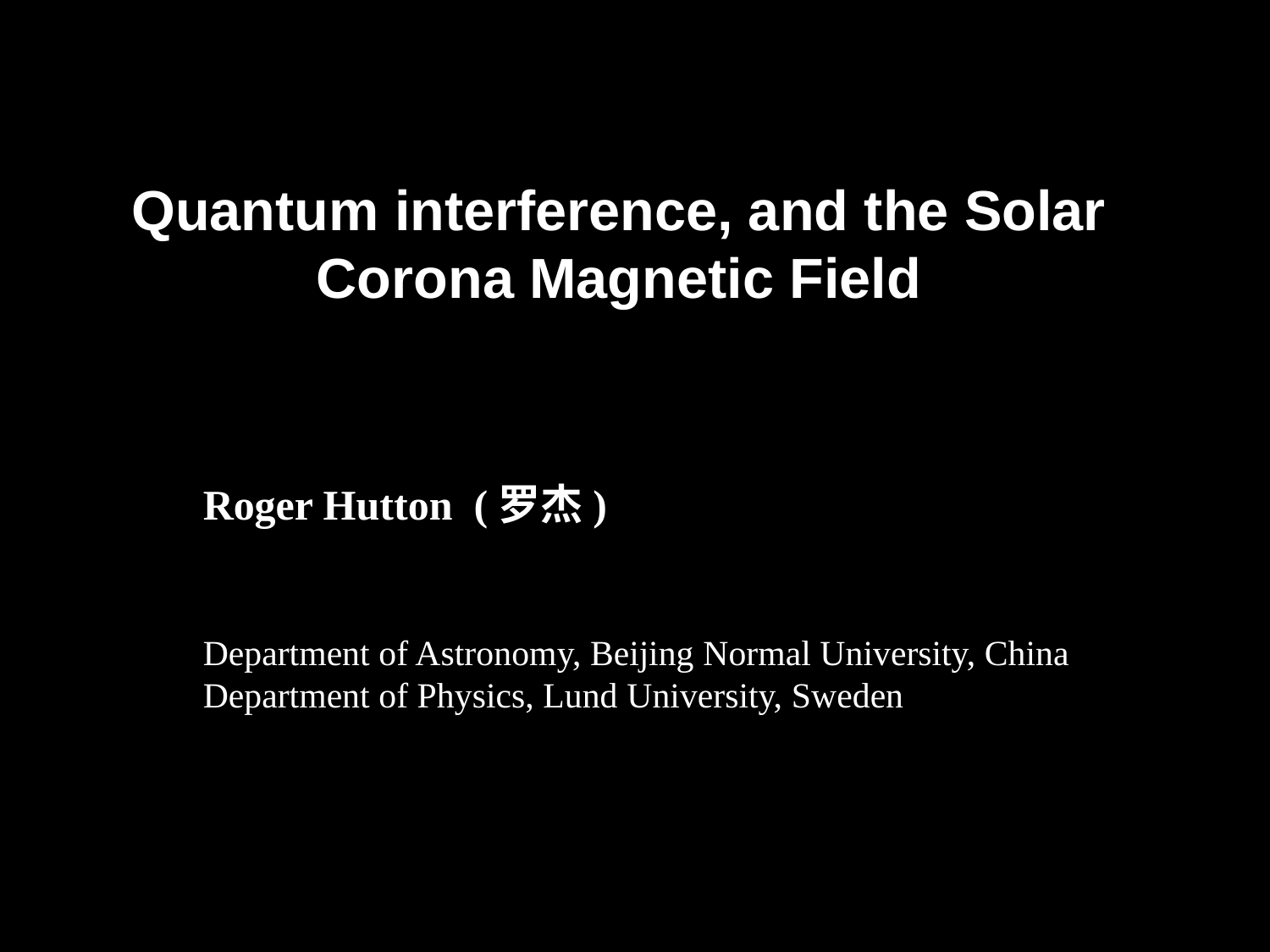

Quantum interference, and the Solar Corona Magnetic Field

Roger Hutton  (罗杰)

Department of Astronomy, Beijing Normal University, China
Department of Physics, Lund University, Sweden